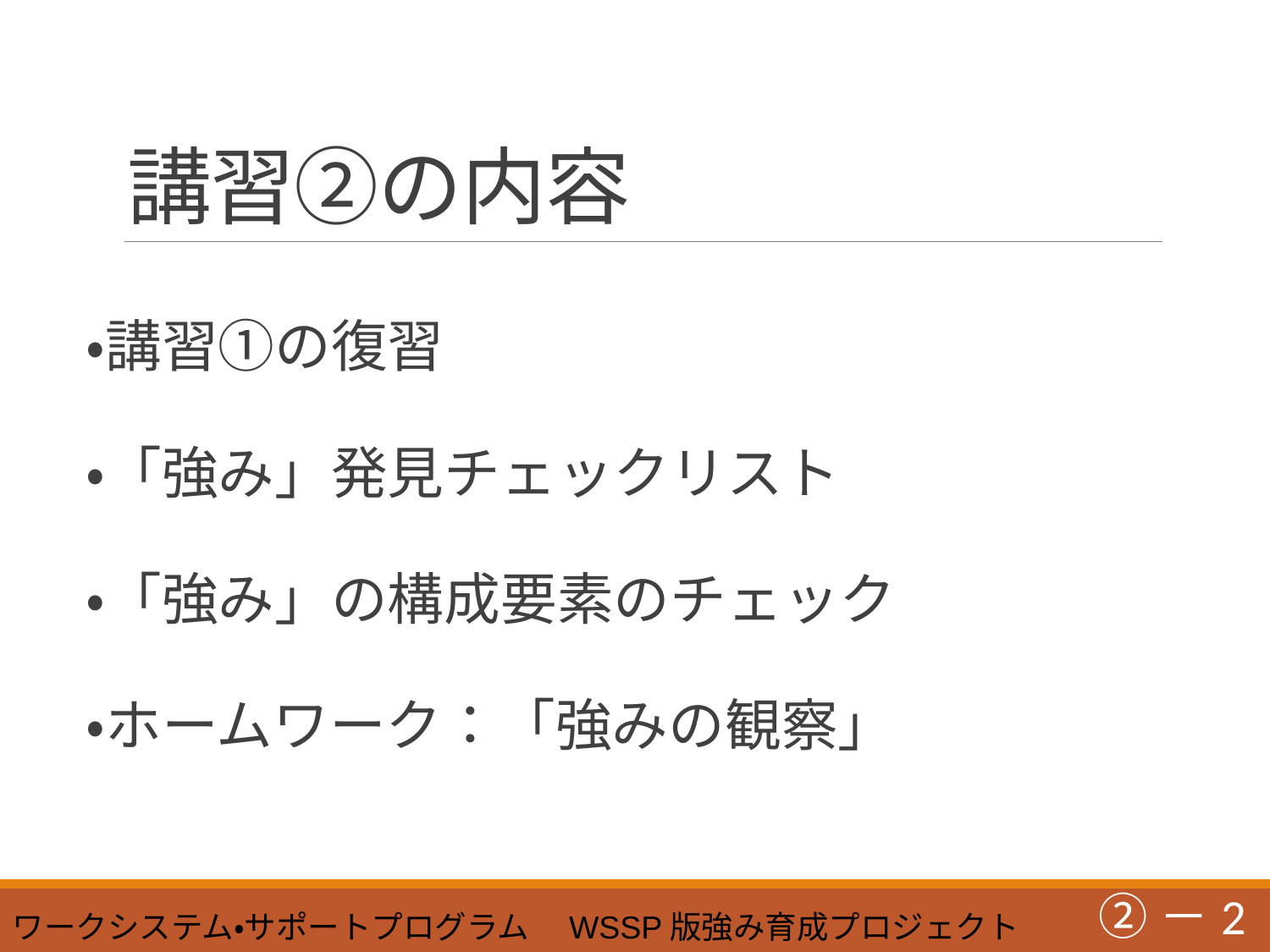

# 講習②の内容
・講習①の復習
・「強み」発見チェックリスト
・「強み」の構成要素のチェック
・ホームワーク：「強みの観察」

②－2
ワークシステム・サポートプログラム　WSSP版強み育成プロジェクト